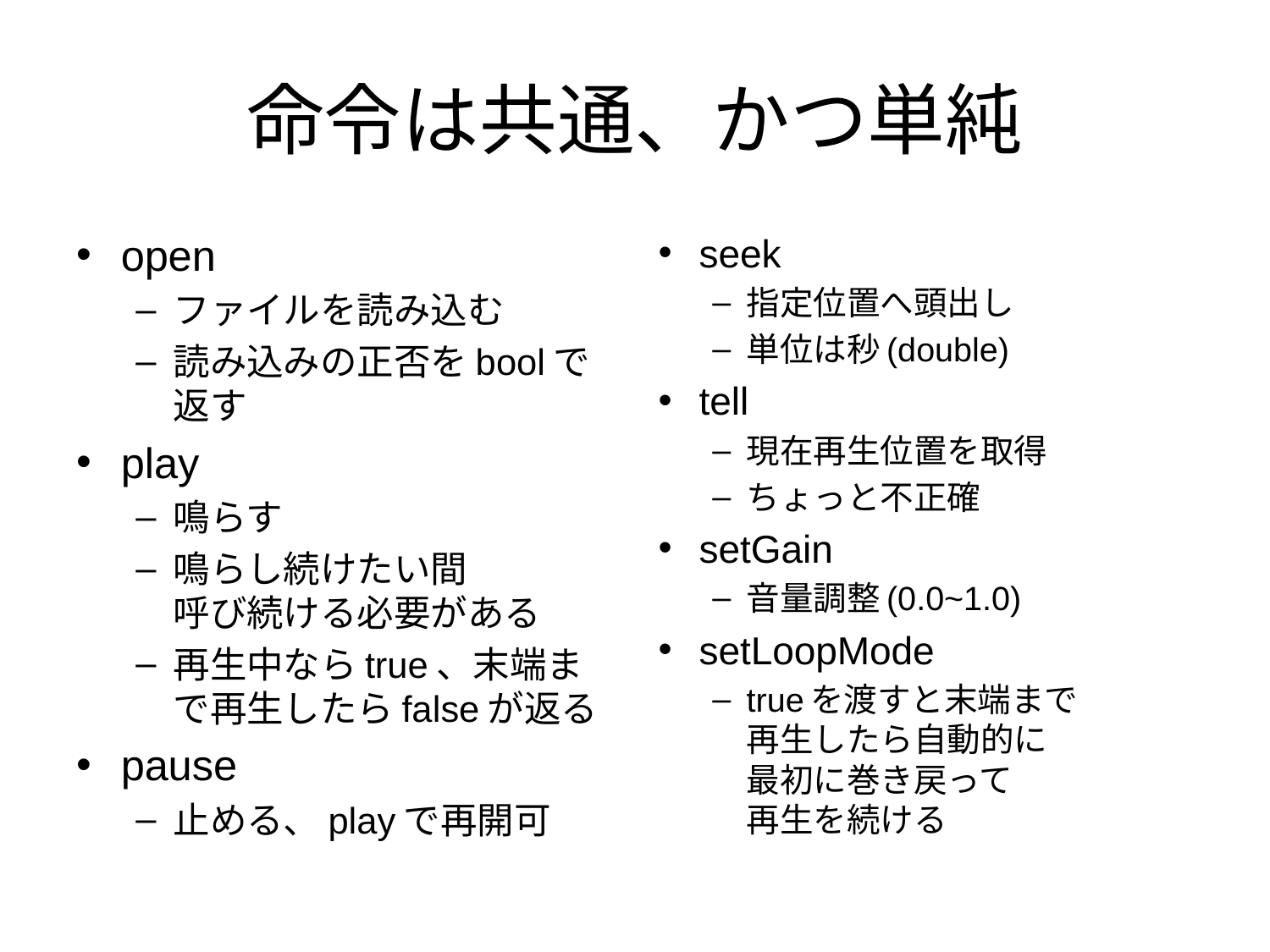

# 命令は共通、かつ単純
open
ファイルを読み込む
読み込みの正否をboolで返す
play
鳴らす
鳴らし続けたい間
呼び続ける必要がある
再生中ならtrue、末端まで再生したらfalseが返る
pause
止める、playで再開可

seek
指定位置へ頭出し
単位は秒(double)
tell
現在再生位置を取得
ちょっと不正確
setGain
音量調整(0.0~1.0)
setLoopMode
trueを渡すと末端まで
再生したら自動的に
最初に巻き戻って
再生を続ける